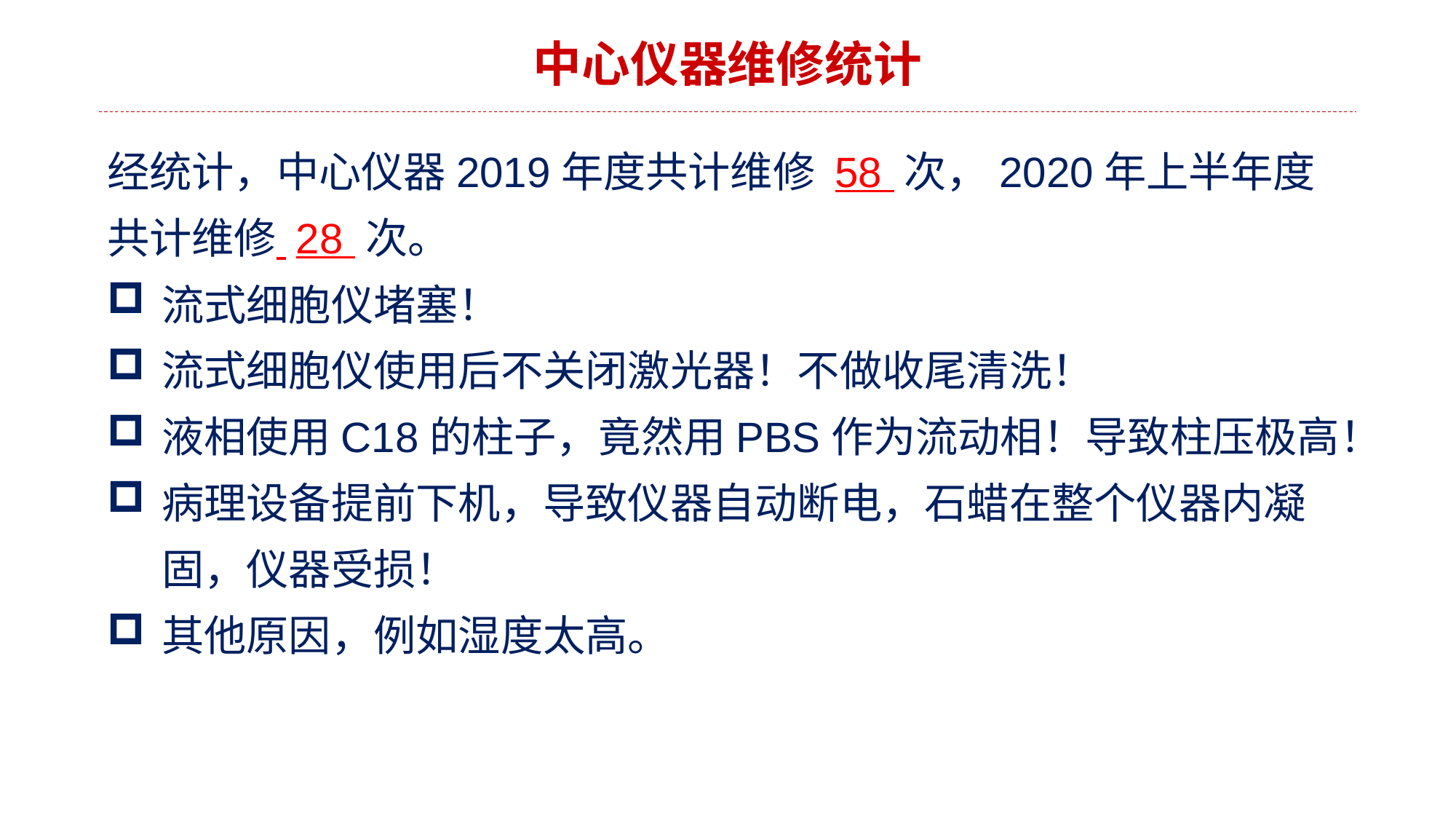

中心仪器维修统计
经统计，中心仪器2019年度共计维修 58 次，2020年上半年度共计维修 28 次。
流式细胞仪堵塞！
流式细胞仪使用后不关闭激光器！不做收尾清洗！
液相使用C18的柱子，竟然用PBS作为流动相！导致柱压极高！
病理设备提前下机，导致仪器自动断电，石蜡在整个仪器内凝固，仪器受损！
其他原因，例如湿度太高。